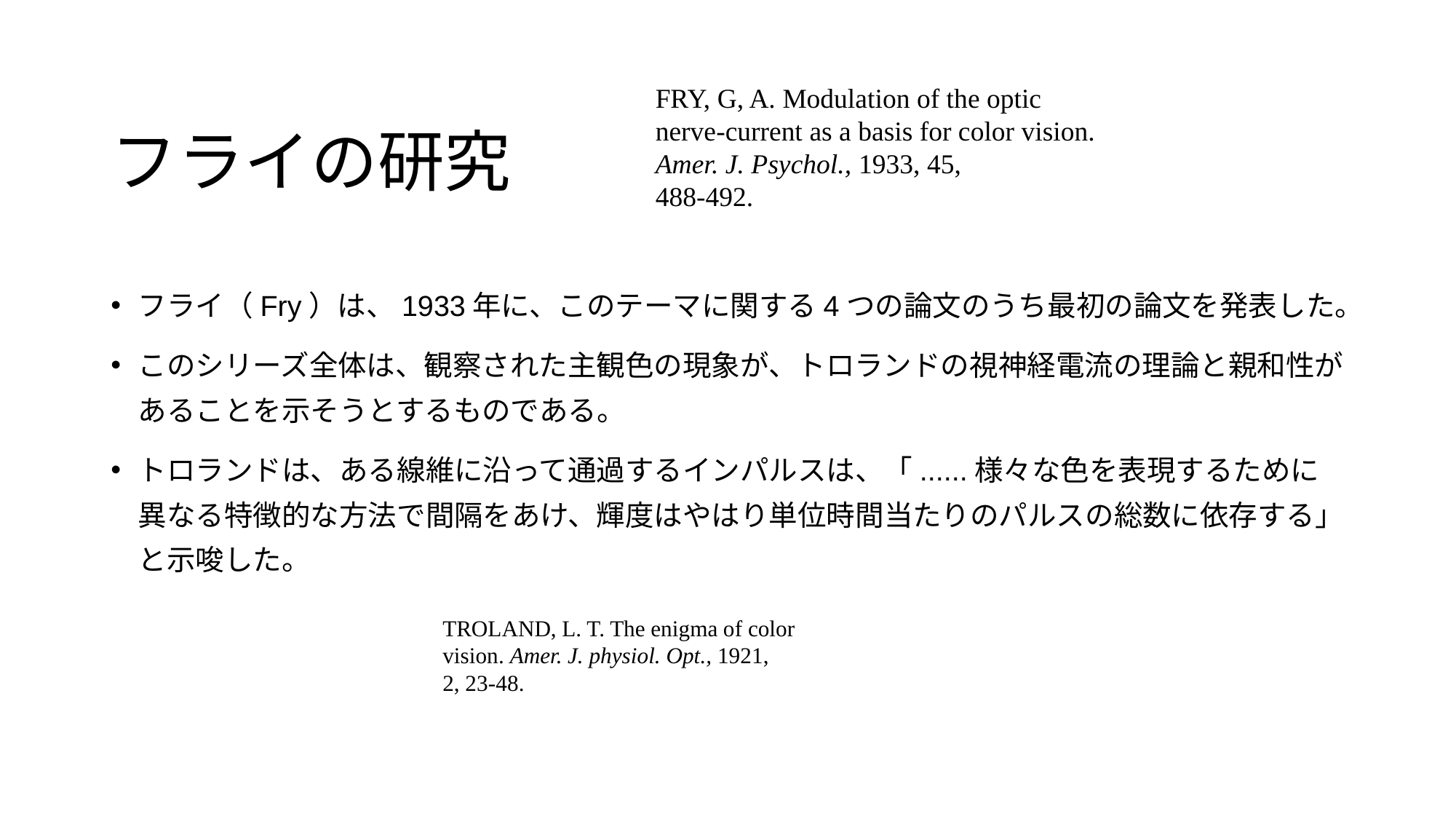

FRY, G, A. Modulation of the optic
nerve-current as a basis for color vision.
Amer. J. Psychol., 1933, 45,
488-492.
# フライの研究
フライ（Fry）は、1933年に、このテーマに関する4つの論文のうち最初の論文を発表した。
このシリーズ全体は、観察された主観色の現象が、トロランドの視神経電流の理論と親和性があることを示そうとするものである。
トロランドは、ある線維に沿って通過するインパルスは、「......様々な色を表現するために異なる特徴的な方法で間隔をあけ、輝度はやはり単位時間当たりのパルスの総数に依存する」と示唆した。
TROLAND, L. T. The enigma of color
vision. Amer. J. physiol. Opt., 1921,
2, 23-48.